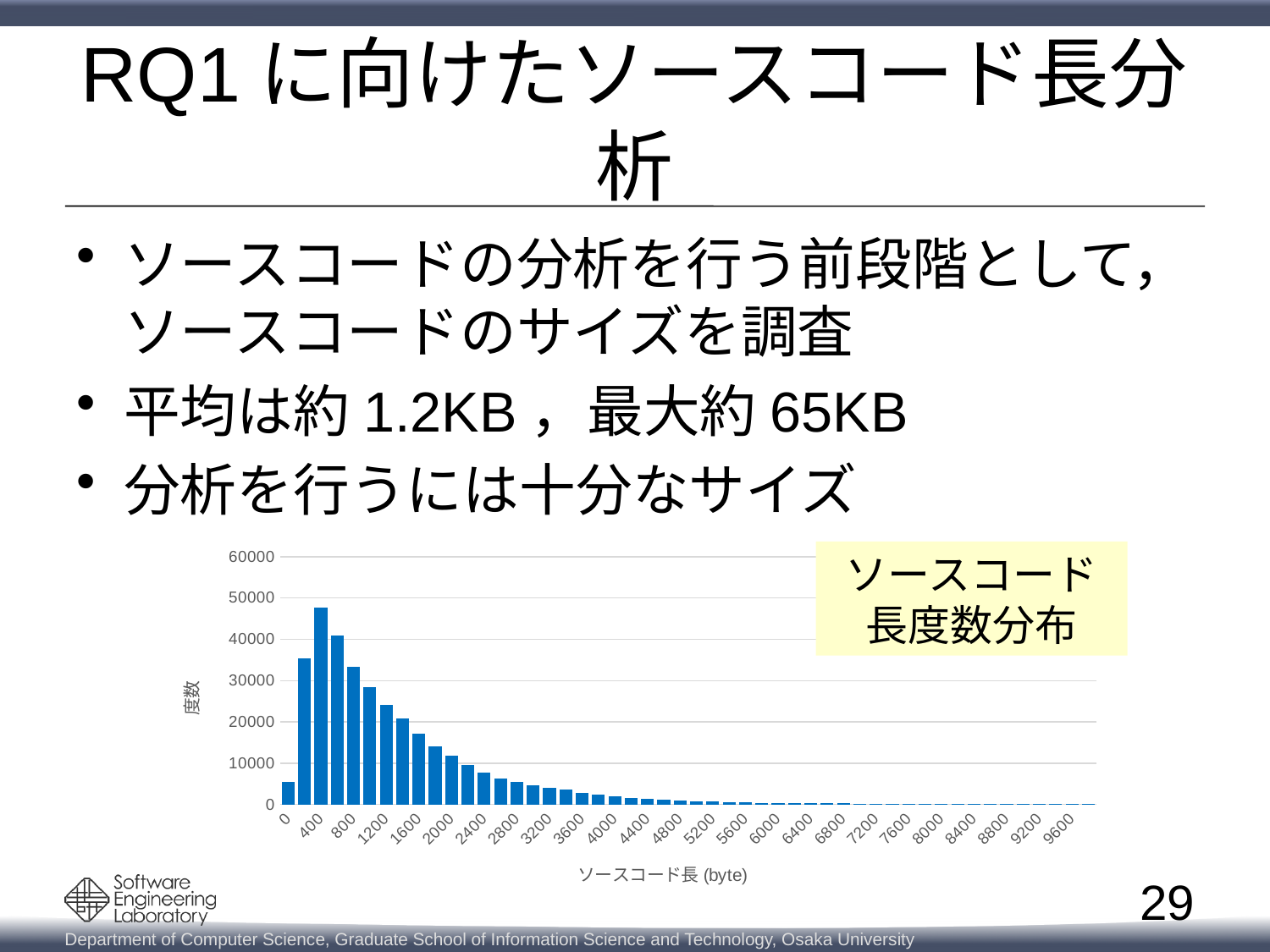

# RQ1に向けたソースコード長分析
ソースコードの分析を行う前段階として，ソースコードのサイズを調査
平均は約1.2KB，最大約65KB
分析を行うには十分なサイズ

### Chart

| Category |  |
|---|---|
| 0 | 5534.0 |
| 200 | 35382.0 |
| 400 | 47722.0 |
| 600 | 40913.0 |
| 800 | 33434.0 |
| 1000 | 28374.0 |
| 1200 | 24169.0 |
| 1400 | 20801.0 |
| 1600 | 17176.0 |
| 1800 | 14112.0 |
| 2000 | 11807.0 |
| 2200 | 9620.0 |
| 2400 | 7729.0 |
| 2600 | 6258.0 |
| 2800 | 5550.0 |
| 3000 | 4640.0 |
| 3200 | 4057.0 |
| 3400 | 3545.0 |
| 3600 | 2815.0 |
| 3800 | 2381.0 |
| 4000 | 1960.0 |
| 4200 | 1637.0 |
| 4400 | 1391.0 |
| 4600 | 1211.0 |
| 4800 | 982.0 |
| 5000 | 827.0 |
| 5200 | 654.0 |
| 5400 | 558.0 |
| 5600 | 511.0 |
| 5800 | 402.0 |
| 6000 | 349.0 |
| 6200 | 302.0 |
| 6400 | 244.0 |
| 6600 | 325.0 |
| 6800 | 271.0 |
| 7000 | 224.0 |
| 7200 | 177.0 |
| 7400 | 177.0 |
| 7600 | 186.0 |
| 7800 | 148.0 |
| 8000 | 147.0 |
| 8200 | 160.0 |
| 8400 | 161.0 |
| 8600 | 120.0 |
| 8800 | 125.0 |
| 9000 | 102.0 |
| 9200 | 116.0 |
| 9400 | 105.0 |
| 9600 | 73.0 |
| 9800 | 37.0 |
ソースコード長度数分布
29